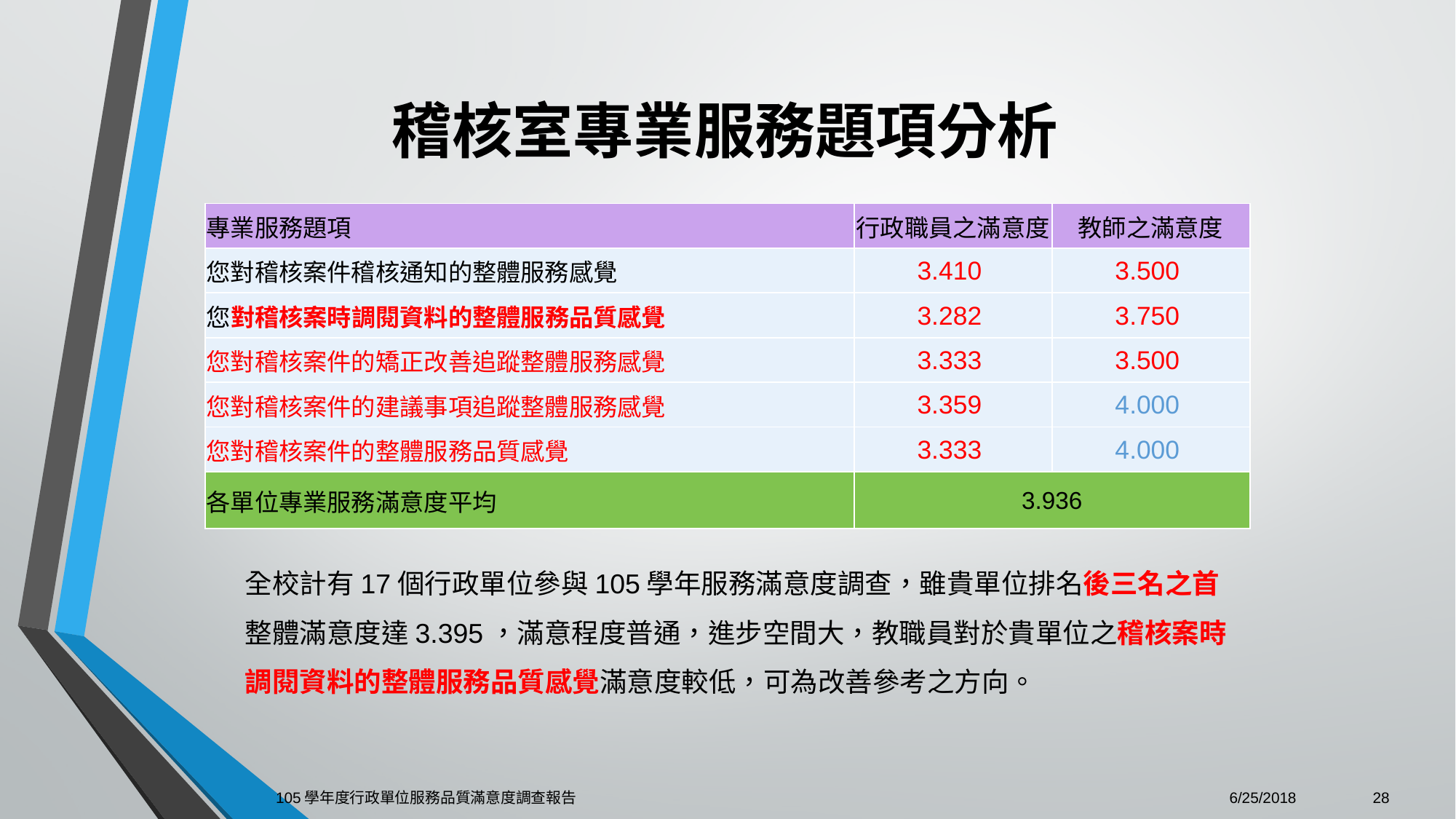

稽核室專業服務題項分析
| 專業服務題項 | 行政職員之滿意度 | 教師之滿意度 |
| --- | --- | --- |
| 您對稽核案件稽核通知的整體服務感覺 | 3.410 | 3.500 |
| 您對稽核案時調閱資料的整體服務品質感覺 | 3.282 | 3.750 |
| 您對稽核案件的矯正改善追蹤整體服務感覺 | 3.333 | 3.500 |
| 您對稽核案件的建議事項追蹤整體服務感覺 | 3.359 | 4.000 |
| 您對稽核案件的整體服務品質感覺 | 3.333 | 4.000 |
| 各單位專業服務滿意度平均 | 3.936 |  |
全校計有17個行政單位參與105學年服務滿意度調查，雖貴單位排名後三名之首
整體滿意度達3.395，滿意程度普通，進步空間大，教職員對於貴單位之稽核案時調閱資料的整體服務品質感覺滿意度較低，可為改善參考之方向。
28
6/25/2018
105學年度行政單位服務品質滿意度調查報告